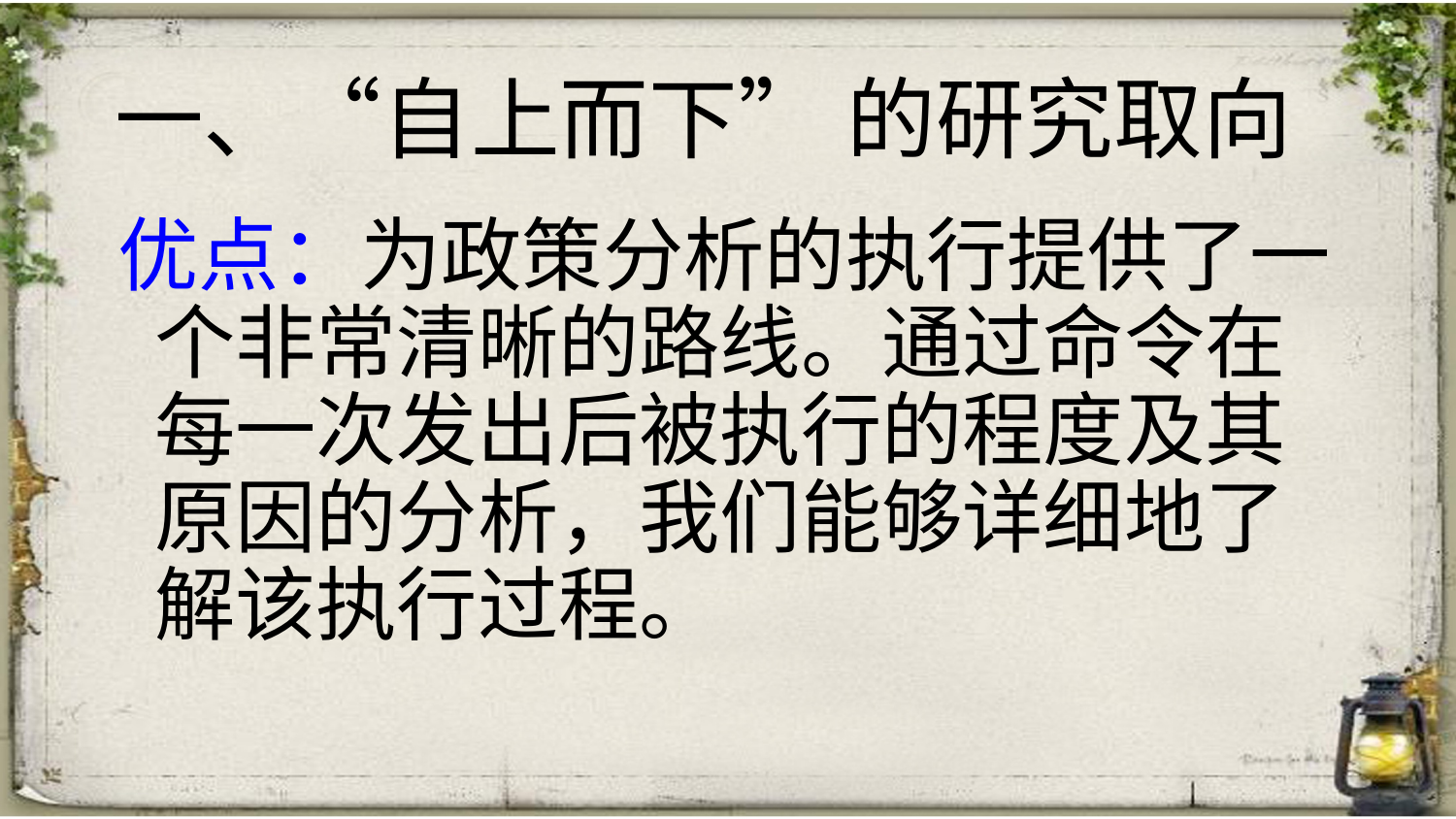

# 一、“自上而下” 的研究取向
优点：为政策分析的执行提供了一个非常清晰的路线。通过命令在每一次发出后被执行的程度及其原因的分析，我们能够详细地了解该执行过程。